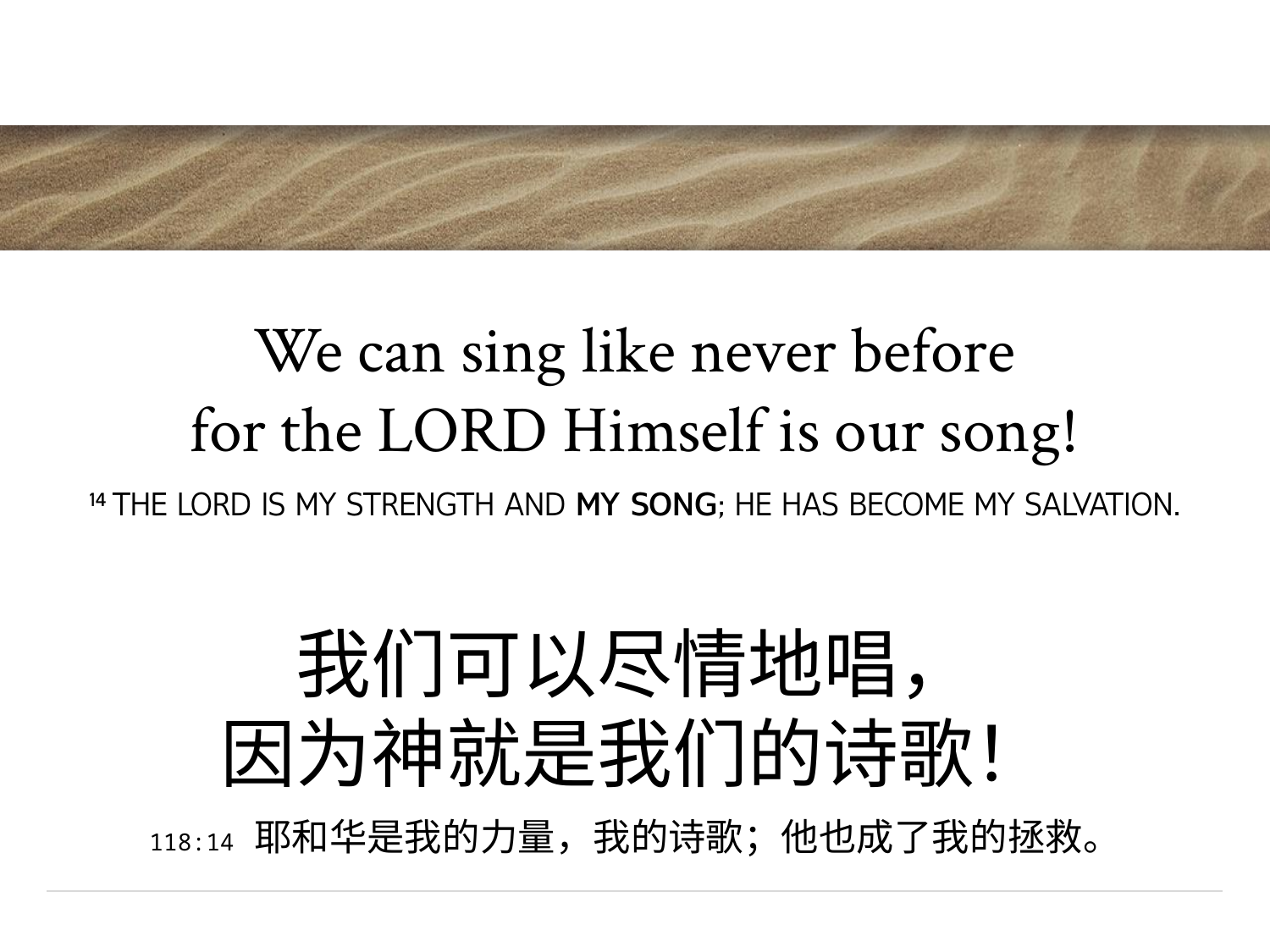

We can sing like never before
for the LORD Himself is our song!

14 THE LORD IS MY STRENGTH AND MY SONG; HE HAS BECOME MY SALVATION.
我们可以尽情地唱，
因为神就是我们的诗歌！
118:14 耶和华是我的力量，我的诗歌；他也成了我的拯救。